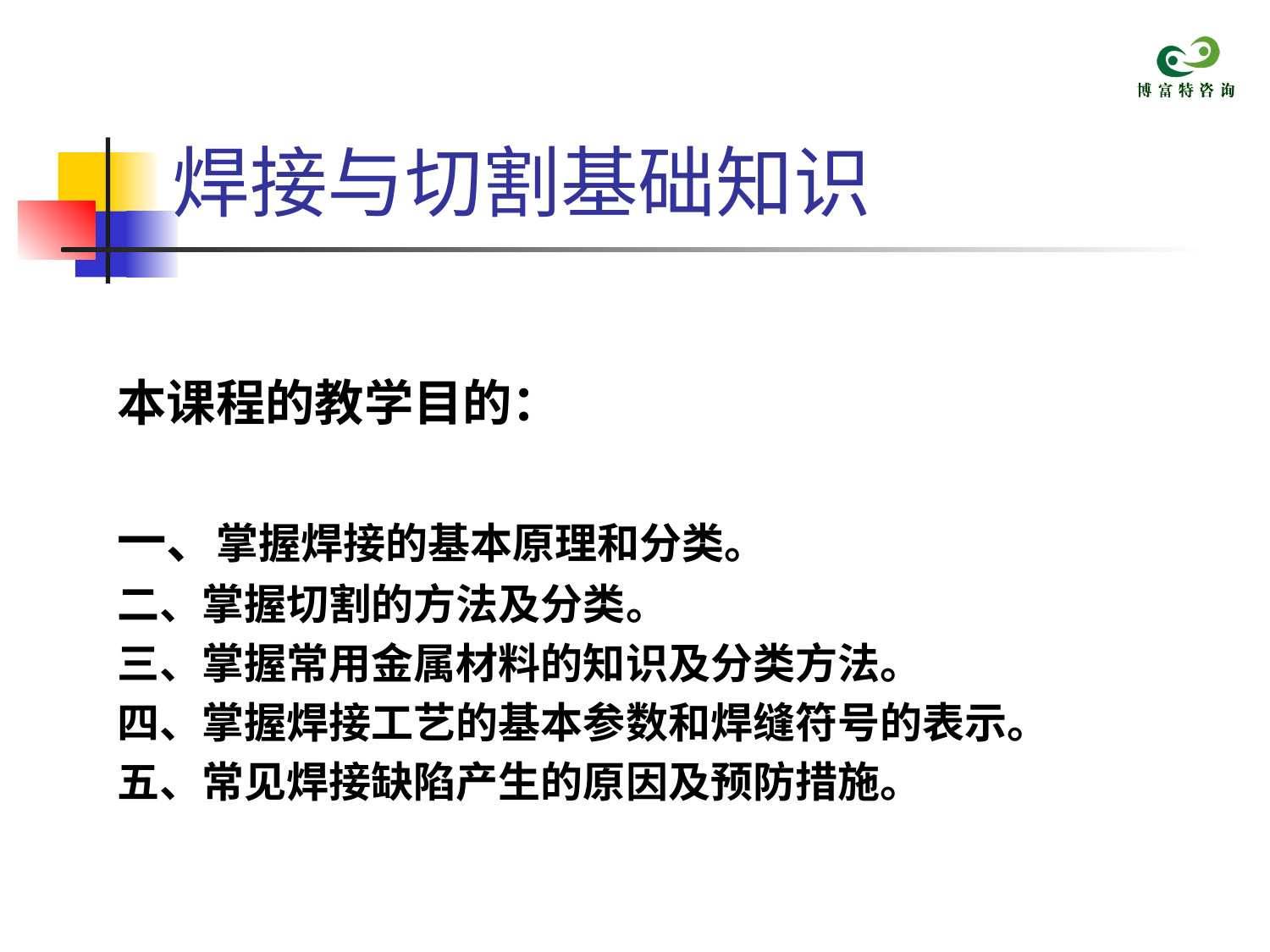

# 焊接与切割基础知识

本课程的教学目的：

一、掌握焊接的基本原理和分类。
二、掌握切割的方法及分类。
三、掌握常用金属材料的知识及分类方法。
四、掌握焊接工艺的基本参数和焊缝符号的表示。
五、常见焊接缺陷产生的原因及预防措施。